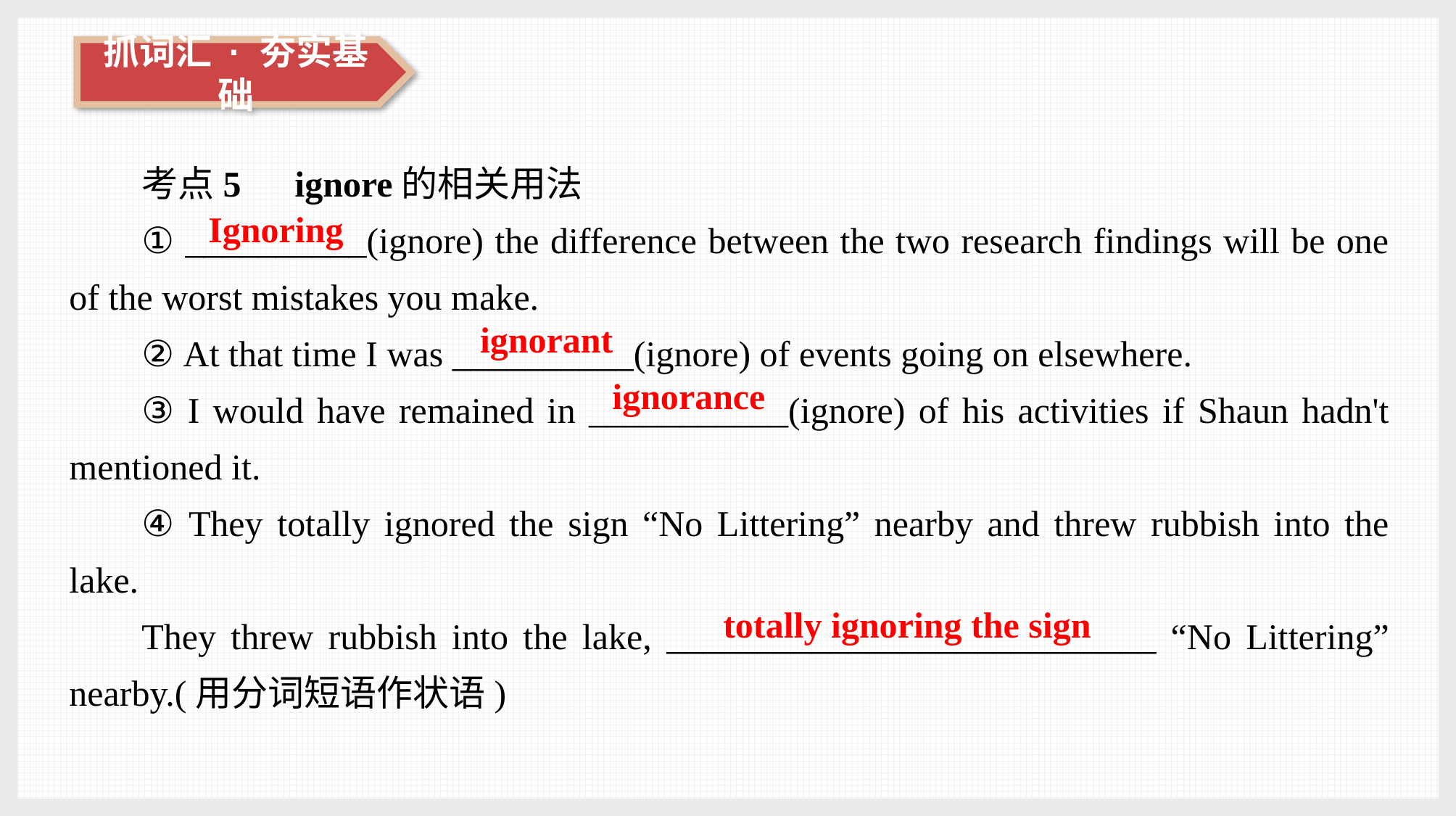

考点5　ignore的相关用法
① __________(ignore) the difference between the two research findings will be one of the worst mistakes you make.
② At that time I was __________(ignore) of events going on elsewhere.
③ I would have remained in ___________(ignore) of his activities if Shaun hadn't mentioned it.
④ They totally ignored the sign “No Littering” nearby and threw rubbish into the lake.
They threw rubbish into the lake, ___________________________ “No Littering” nearby.(用分词短语作状语)
Ignoring
ignorant
ignorance
totally ignoring the sign